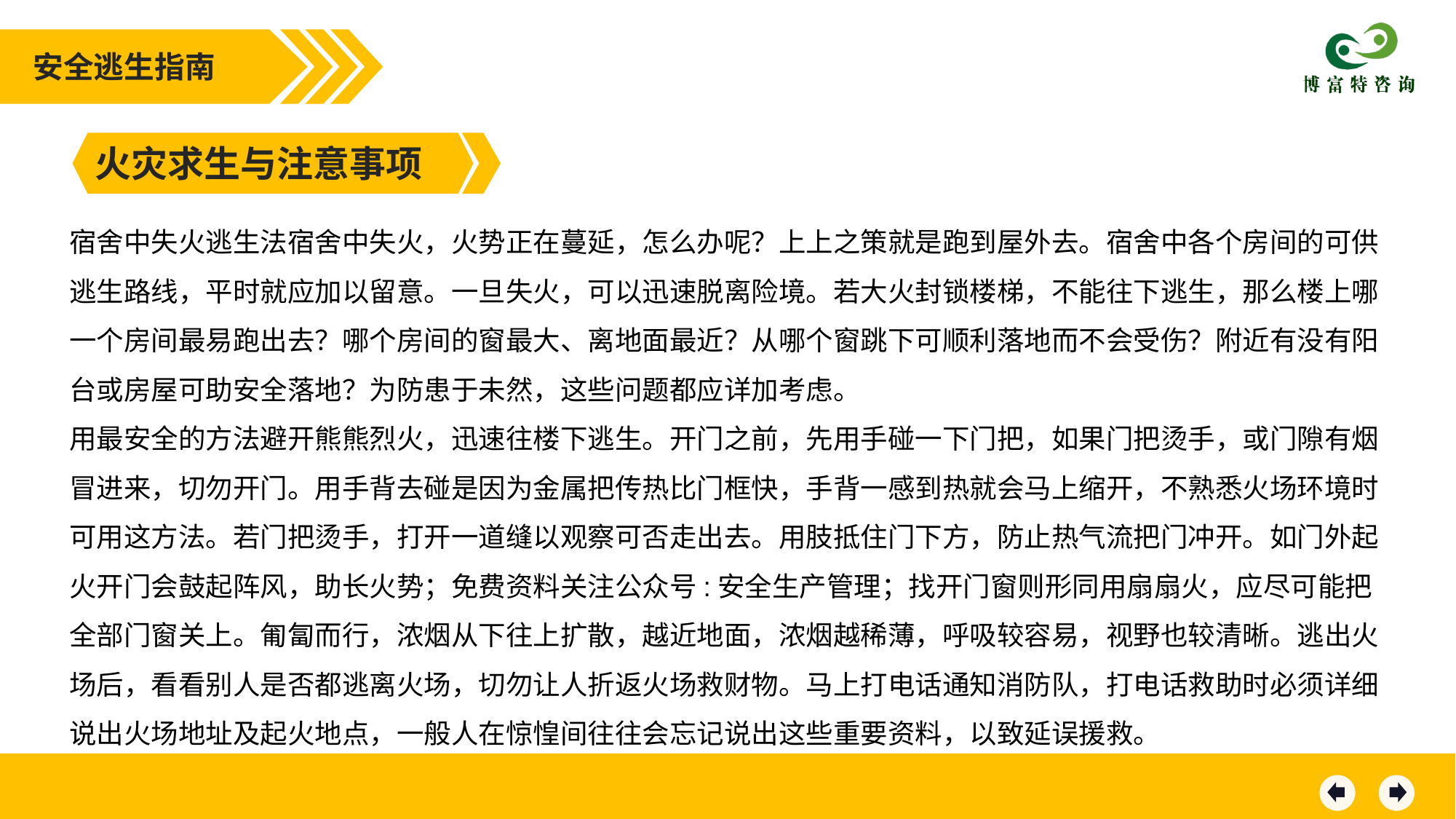

安全逃生指南

火灾求生与注意事项
宿舍中失火逃生法宿舍中失火，火势正在蔓延，怎么办呢？上上之策就是跑到屋外去。宿舍中各个房间的可供逃生路线，平时就应加以留意。一旦失火，可以迅速脱离险境。若大火封锁楼梯，不能往下逃生，那么楼上哪一个房间最易跑出去？哪个房间的窗最大、离地面最近？从哪个窗跳下可顺利落地而不会受伤？附近有没有阳台或房屋可助安全落地？为防患于未然，这些问题都应详加考虑。
用最安全的方法避开熊熊烈火，迅速往楼下逃生。开门之前，先用手碰一下门把，如果门把烫手，或门隙有烟冒进来，切勿开门。用手背去碰是因为金属把传热比门框快，手背一感到热就会马上缩开，不熟悉火场环境时可用这方法。若门把烫手，打开一道缝以观察可否走出去。用肢抵住门下方，防止热气流把门冲开。如门外起火开门会鼓起阵风，助长火势；免费资料关注公众号:安全生产管理；找开门窗则形同用扇扇火，应尽可能把全部门窗关上。匍匐而行，浓烟从下往上扩散，越近地面，浓烟越稀薄，呼吸较容易，视野也较清晰。逃出火场后，看看别人是否都逃离火场，切勿让人折返火场救财物。马上打电话通知消防队，打电话救助时必须详细说出火场地址及起火地点，一般人在惊惶间往往会忘记说出这些重要资料，以致延误援救。